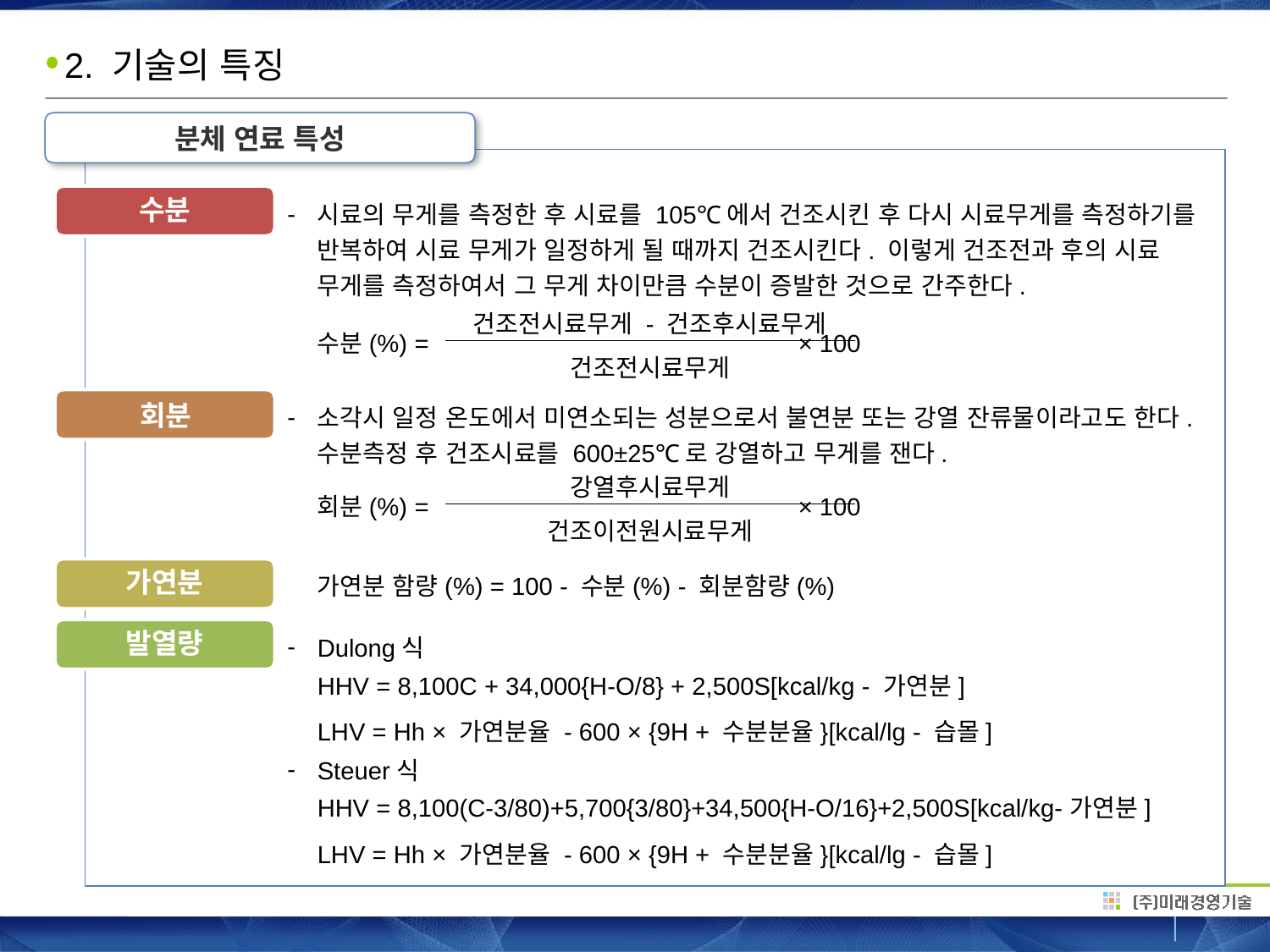

# 2. 기술의 특징
분체 연료 특성

수분
시료의 무게를 측정한 후 시료를 105℃에서 건조시킨 후 다시 시료무게를 측정하기를 반복하여 시료 무게가 일정하게 될 때까지 건조시킨다. 이렇게 건조전과 후의 시료 무게를 측정하여서 그 무게 차이만큼 수분이 증발한 것으로 간주한다.
건조전시료무게 - 건조후시료무게
수분(%) =                                                     × 100
건조전시료무게

회분
소각시 일정 온도에서 미연소되는 성분으로서 불연분 또는 강열 잔류물이라고도 한다. 수분측정 후 건조시료를 600±25℃로 강열하고 무게를 잰다.
강열후시료무게
회분(%) =                                                     × 100
건조이전원시료무게

가연분
가연분 함량(%) = 100 - 수분(%) - 회분함량(%)

발열량
Dulong식
HHV = 8,100C + 34,000{H-O/8} + 2,500S[kcal/kg - 가연분]
LHV = Hh × 가연분율 - 600 × {9H + 수분분율}[kcal/lg - 습몰]
Steuer식
HHV = 8,100(C-3/80)+5,700{3/80}+34,500{H-O/16}+2,500S[kcal/kg-가연분]
LHV = Hh × 가연분율 - 600 × {9H + 수분분율}[kcal/lg - 습몰]